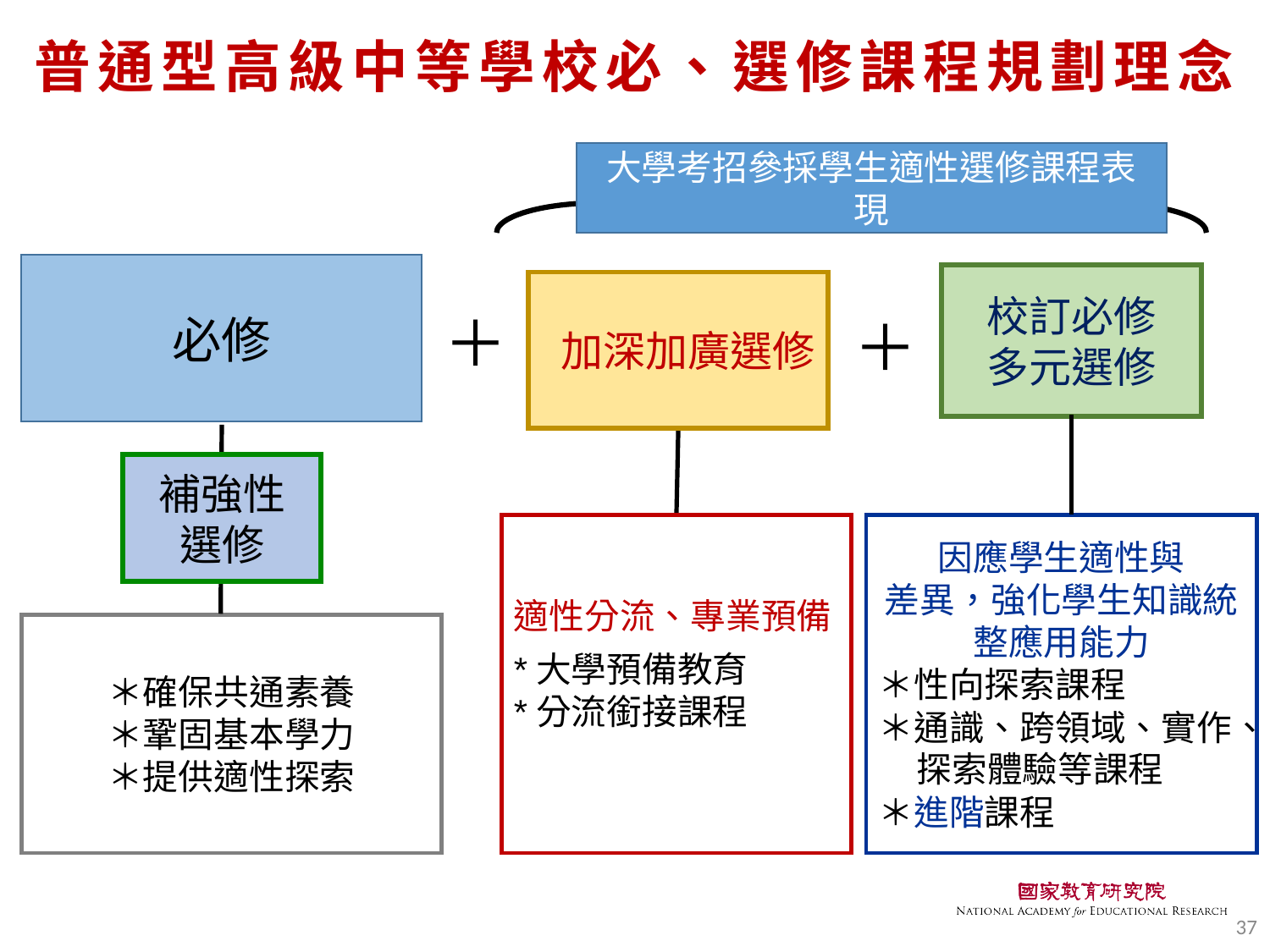

# 普通型高級中等學校必、選修課程規劃理念
大學考招參採學生適性選修課程表現
必修
校訂必修
多元選修
 加深加廣選修
＋
＋
補強性
選修
適性分流、專業預備
*大學預備教育
*分流銜接課程

因應學生適性與
差異，強化學生知識統整應用能力
＊性向探索課程
＊通識、跨領域、實作、探索體驗等課程
＊進階課程
＊確保共通素養
＊鞏固基本學力
＊提供適性探索
37